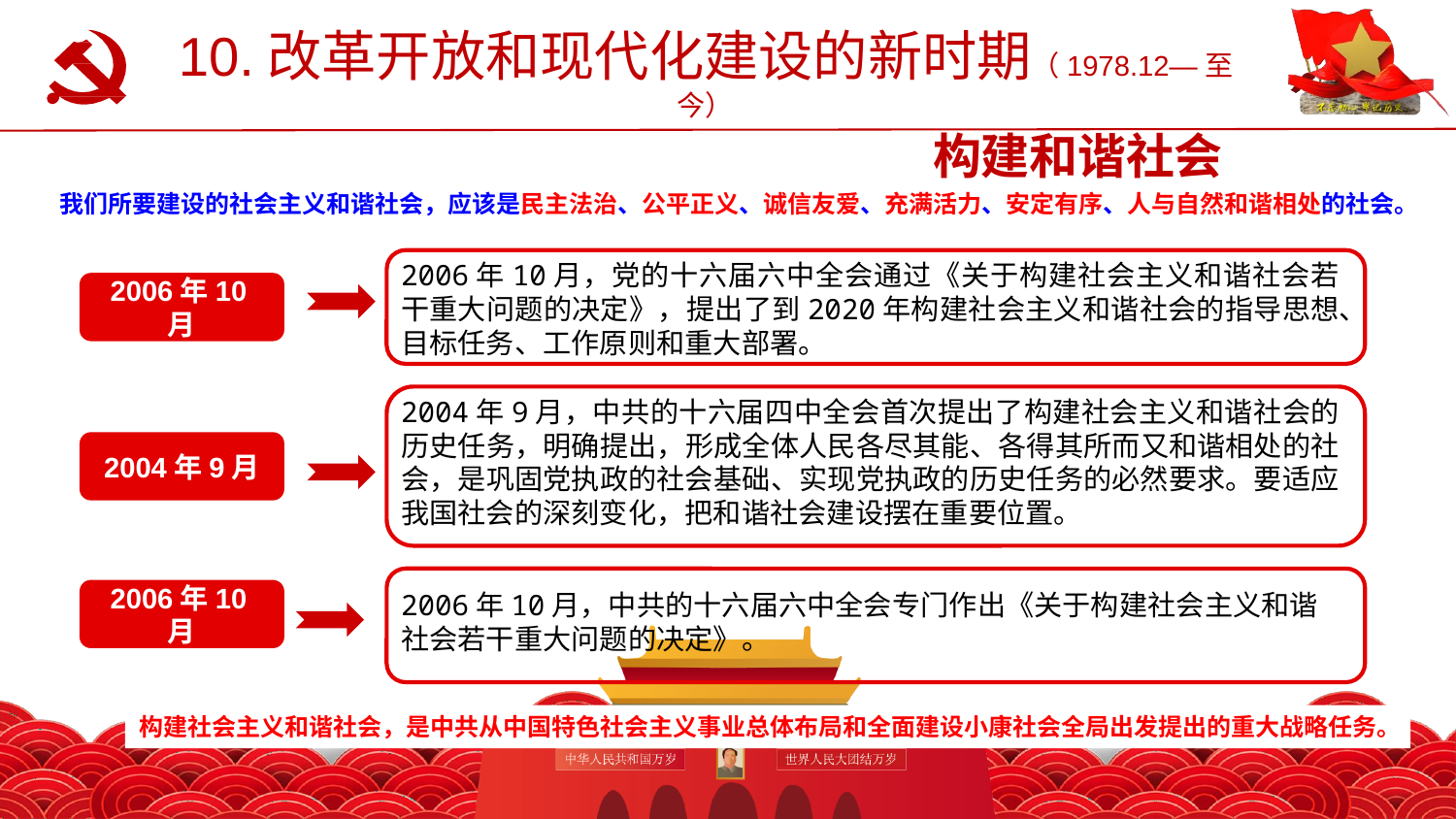

第四代领导集体时期

10.改革开放和现代化建设的新时期（1978.12—至今）
构建和谐社会

我们所要建设的社会主义和谐社会，应该是民主法治、公平正义、诚信友爱、充满活力、安定有序、人与自然和谐相处的社会。

2006年10月，党的十六届六中全会通过《关于构建社会主义和谐社会若干重大问题的决定》，提出了到2020年构建社会主义和谐社会的指导思想、目标任务、工作原则和重大部署。
2006年10月

2004年9月，中共的十六届四中全会首次提出了构建社会主义和谐社会的历史任务，明确提出，形成全体人民各尽其能、各得其所而又和谐相处的社会，是巩固党执政的社会基础、实现党执政的历史任务的必然要求。要适应我国社会的深刻变化，把和谐社会建设摆在重要位置。

2004年9月

2006年10月，中共的十六届六中全会专门作出《关于构建社会主义和谐社会若干重大问题的决定》。
2006年10月

构建社会主义和谐社会，是中共从中国特色社会主义事业总体布局和全面建设小康社会全局出发提出的重大战略任务。